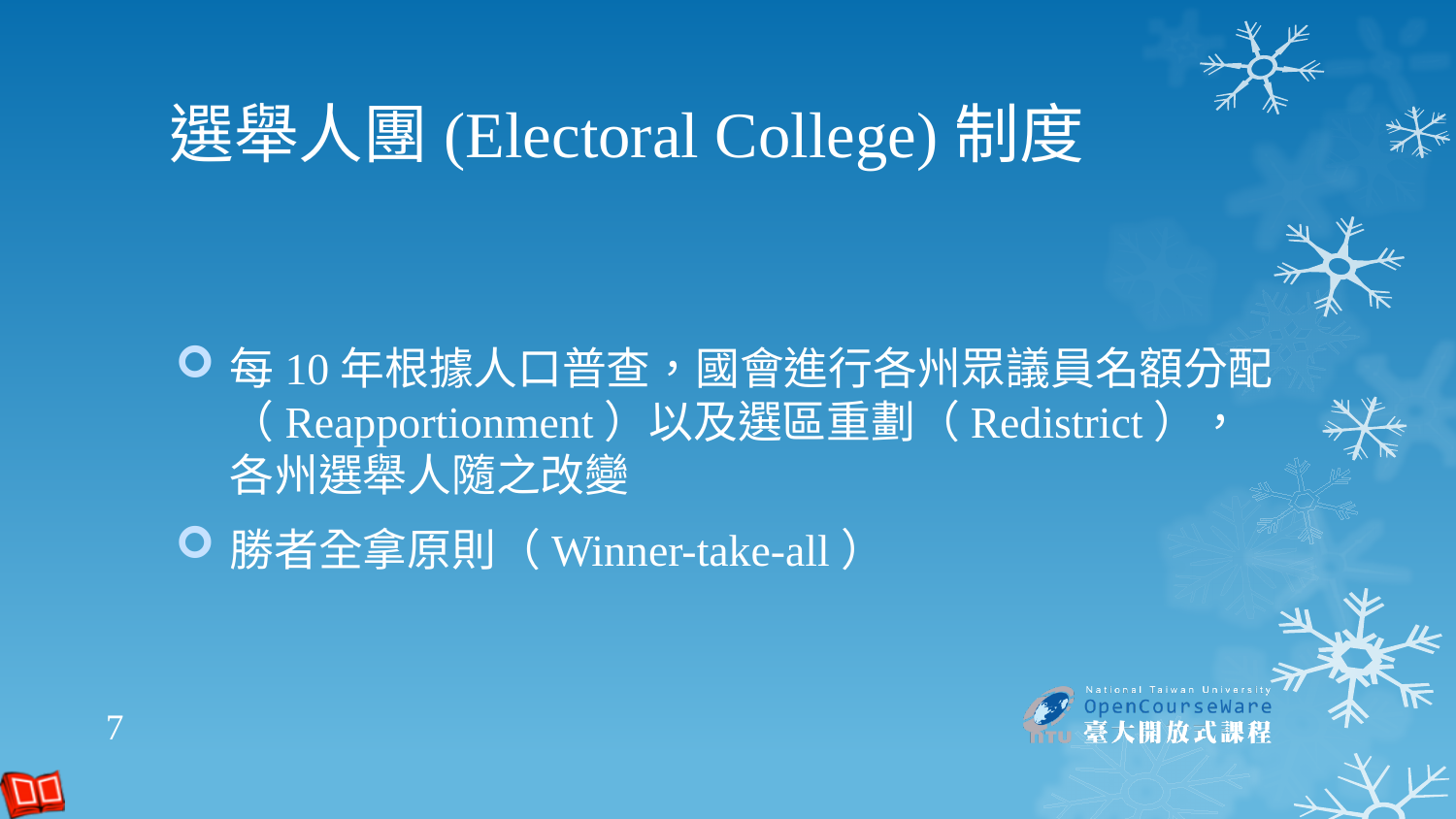

# 選舉人團(Electoral College)制度

每10年根據人口普查，國會進行各州眾議員名額分配（Reapportionment）以及選區重劃（Redistrict），各州選舉人隨之改變
勝者全拿原則（Winner-take-all）

7